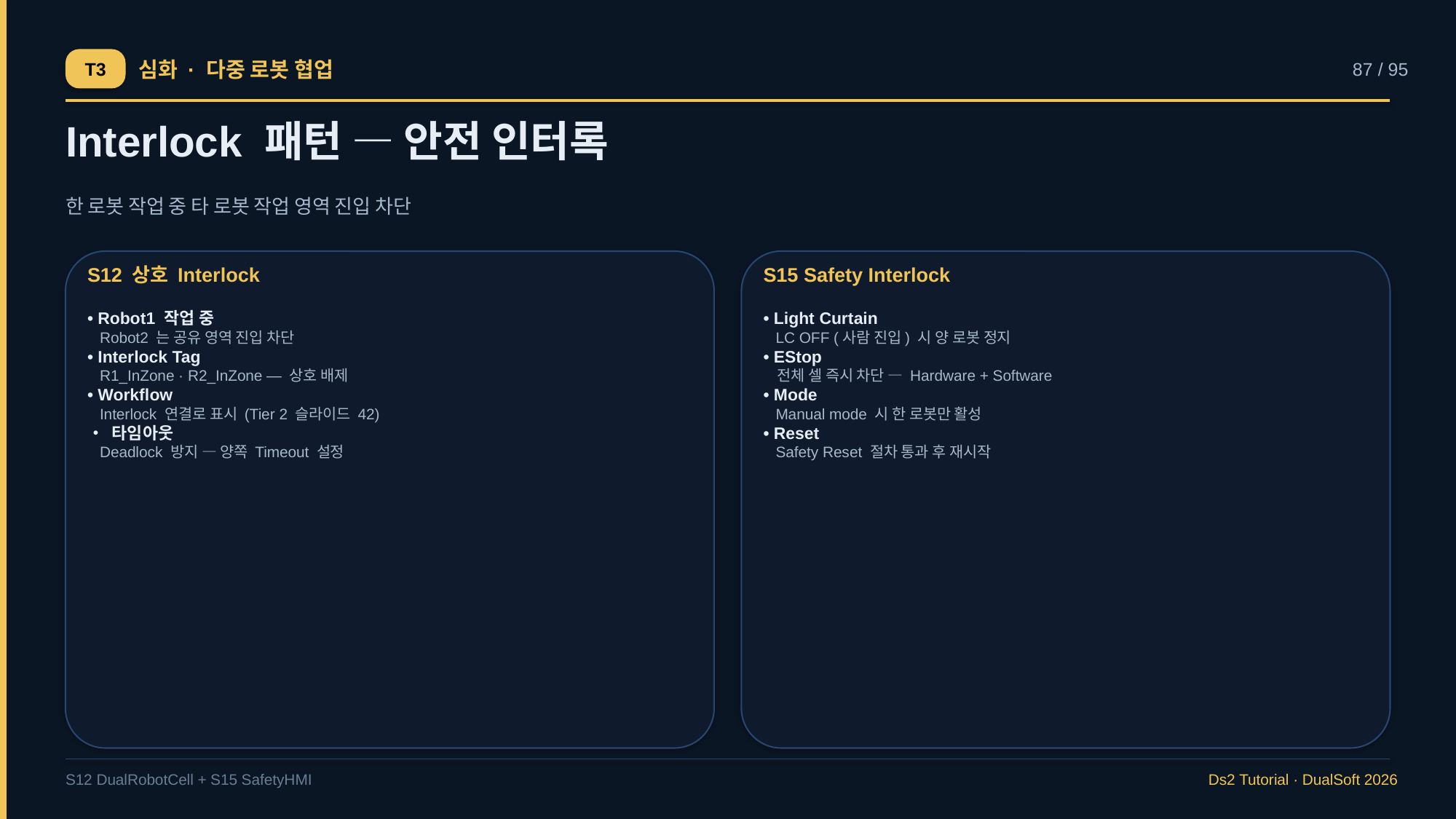

T3
심화 · 다중 로봇 협업
87 / 95
Interlock 패턴 — 안전 인터록
한 로봇 작업 중 타 로봇 작업 영역 진입 차단

S12 상호 Interlock
S15 Safety Interlock
• Robot1 작업 중
   Robot2 는 공유 영역 진입 차단
• Interlock Tag
   R1_InZone · R2_InZone — 상호 배제
• Workflow
   Interlock 연결로 표시 (Tier 2 슬라이드 42)
• 타임아웃
   Deadlock 방지 — 양쪽 Timeout 설정
• Light Curtain
   LC OFF (사람 진입) 시 양 로봇 정지
• EStop
   전체 셀 즉시 차단 — Hardware + Software
• Mode
   Manual mode 시 한 로봇만 활성
• Reset
   Safety Reset 절차 통과 후 재시작
S12 DualRobotCell + S15 SafetyHMI
Ds2 Tutorial · DualSoft 2026